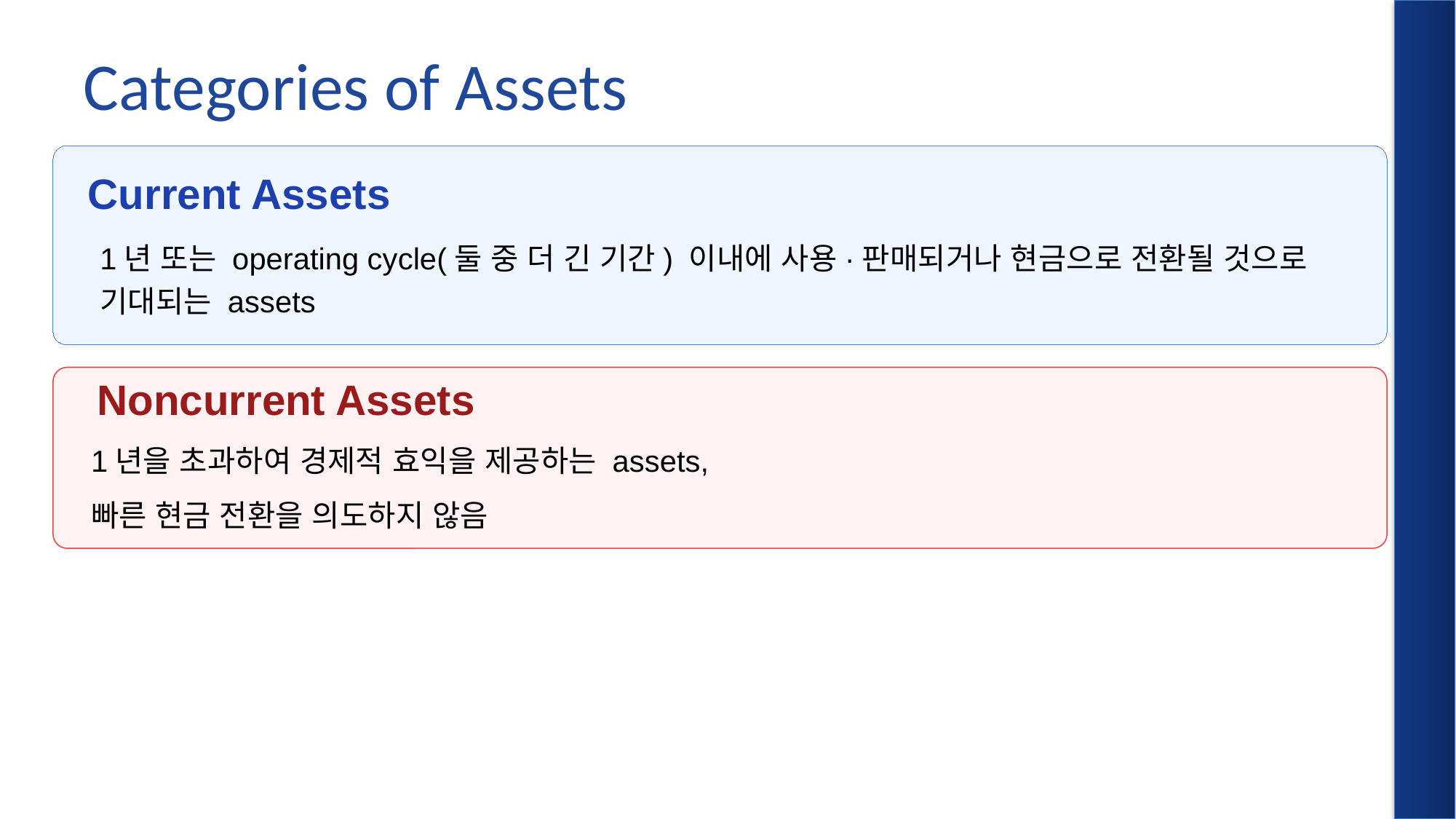

# Categories of Assets

Current Assets
1년 또는 operating cycle(둘 중 더 긴 기간) 이내에 사용·판매되거나 현금으로 전환될 것으로 기대되는 assets

 Noncurrent Assets
1년을 초과하여 경제적 효익을 제공하는 assets,
빠른 현금 전환을 의도하지 않음